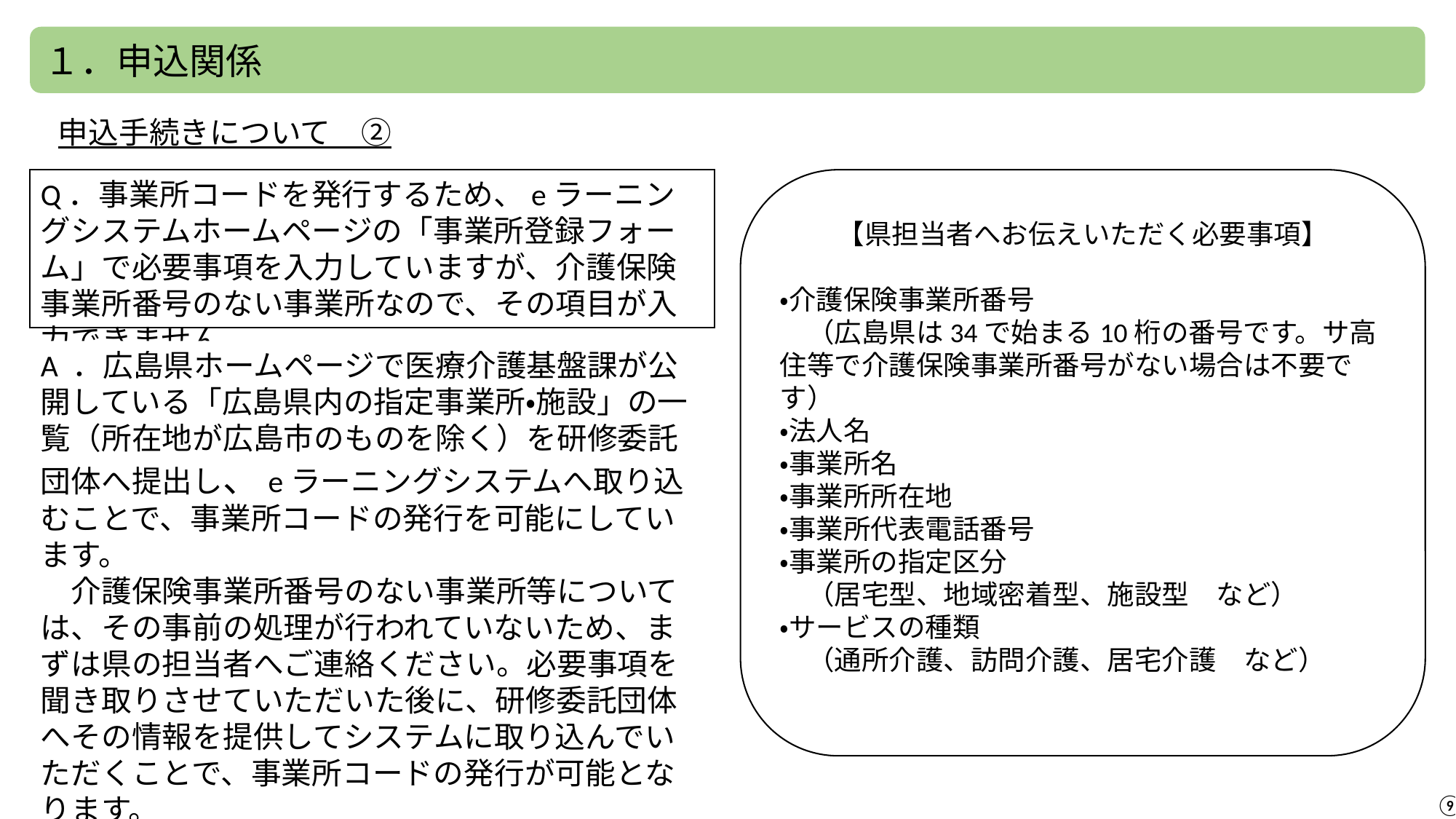

１．申込関係
申込手続きについて　②
Q．事業所コードを発行するため、eラーニングシステムホームページの「事業所登録フォーム」で必要事項を入力していますが、介護保険事業所番号のない事業所なので、その項目が入力できません。
【県担当者へお伝えいただく必要事項】

・介護保険事業所番号
　（広島県は34で始まる10桁の番号です。サ高住等で介護保険事業所番号がない場合は不要です）
・法人名
・事業所名
・事業所所在地
・事業所代表電話番号
・事業所の指定区分
　（居宅型、地域密着型、施設型　など）
・サービスの種類
　（通所介護、訪問介護、居宅介護　など）

A ．広島県ホームページで医療介護基盤課が公開している「広島県内の指定事業所・施設」の一覧（所在地が広島市のものを除く）を研修委託団体へ提出し、eラーニングシステムへ取り込むことで、事業所コードの発行を可能にしています。
　介護保険事業所番号のない事業所等については、その事前の処理が行われていないため、まずは県の担当者へご連絡ください。必要事項を聞き取りさせていただいた後に、研修委託団体へその情報を提供してシステムに取り込んでいただくことで、事業所コードの発行が可能となります。
⑨